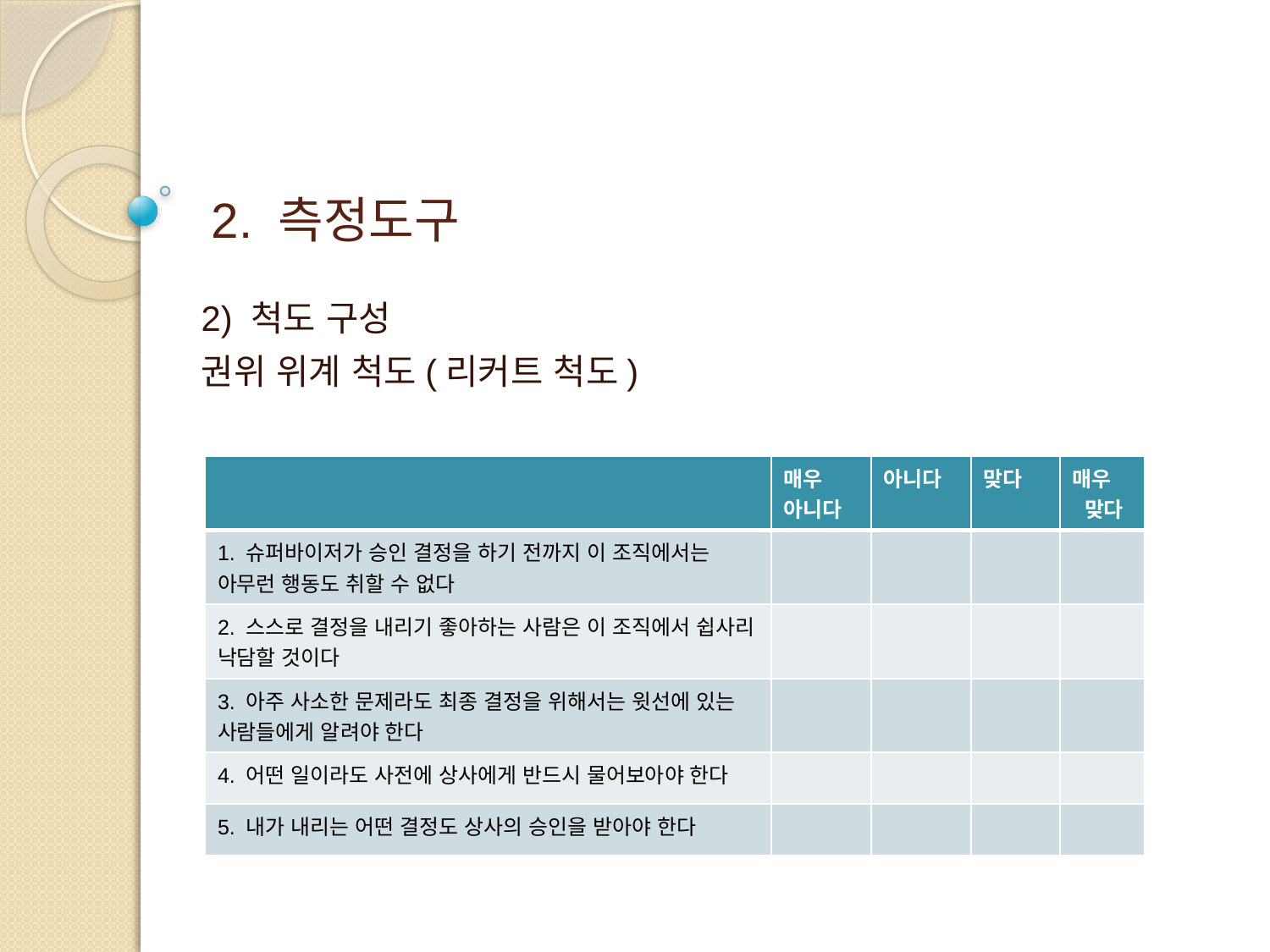

# 2. 측정도구
2) 척도 구성
권위 위계 척도(리커트 척도)

|  | 매우 아니다 | 아니다 | 맞다 | 매우 맞다 |
| --- | --- | --- | --- | --- |
| 1. 슈퍼바이저가 승인 결정을 하기 전까지 이 조직에서는 아무런 행동도 취할 수 없다 |  |  |  |  |
| 2. 스스로 결정을 내리기 좋아하는 사람은 이 조직에서 쉽사리 낙담할 것이다 |  |  |  |  |
| 3. 아주 사소한 문제라도 최종 결정을 위해서는 윗선에 있는 사람들에게 알려야 한다 |  |  |  |  |
| 4. 어떤 일이라도 사전에 상사에게 반드시 물어보아야 한다 |  |  |  |  |
| 5. 내가 내리는 어떤 결정도 상사의 승인을 받아야 한다 |  |  |  |  |